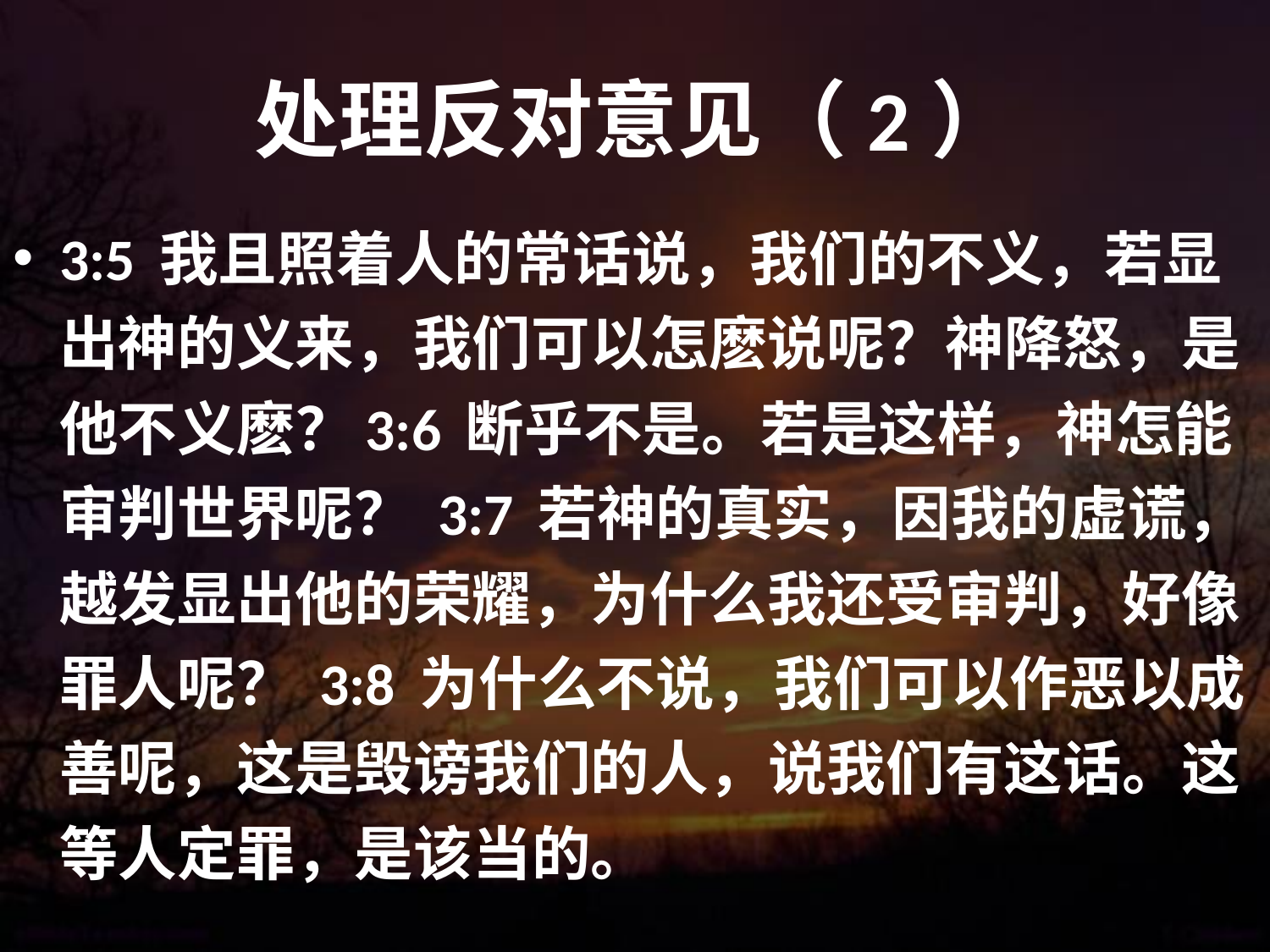

# 处理反对意见（2）
3:5 我且照着人的常话说，我们的不义，若显出神的义来，我们可以怎麽说呢？神降怒，是他不义麽？3:6 断乎不是。若是这样，神怎能审判世界呢？ 3:7 若神的真实，因我的虚谎，越发显出他的荣耀，为什么我还受审判，好像罪人呢？ 3:8 为什么不说，我们可以作恶以成善呢，这是毁谤我们的人，说我们有这话。这等人定罪，是该当的。